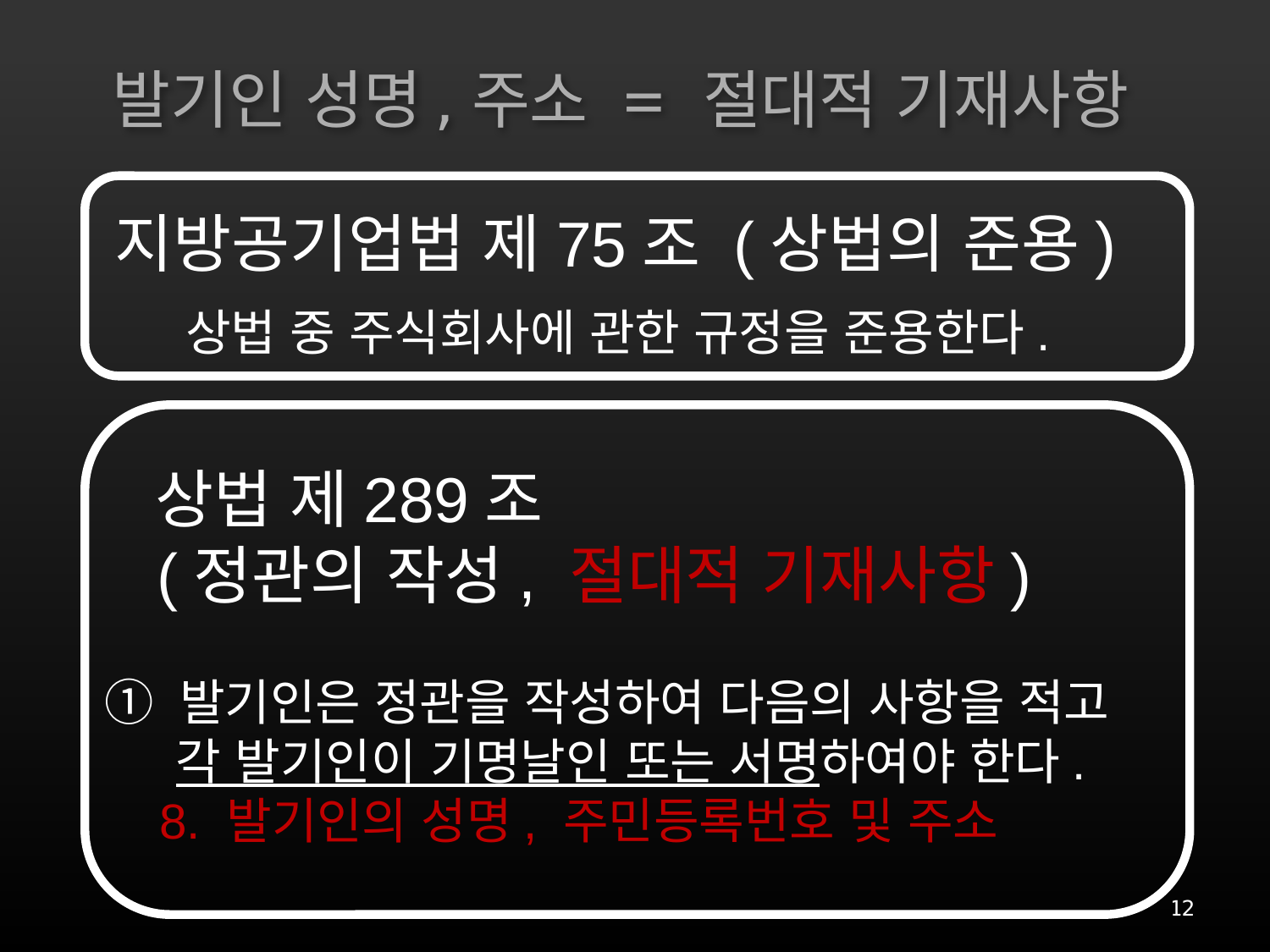

# 발기인 성명,주소 = 절대적 기재사항

지방공기업법 제75조 (상법의 준용)

상법 중 주식회사에 관한 규정을 준용한다.

  상법 제289조
   (정관의 작성, 절대적 기재사항)

① 발기인은 정관을 작성하여 다음의 사항을 적고 각 발기인이 기명날인 또는 서명하여야 한다.
    8. 발기인의 성명, 주민등록번호 및 주소

12